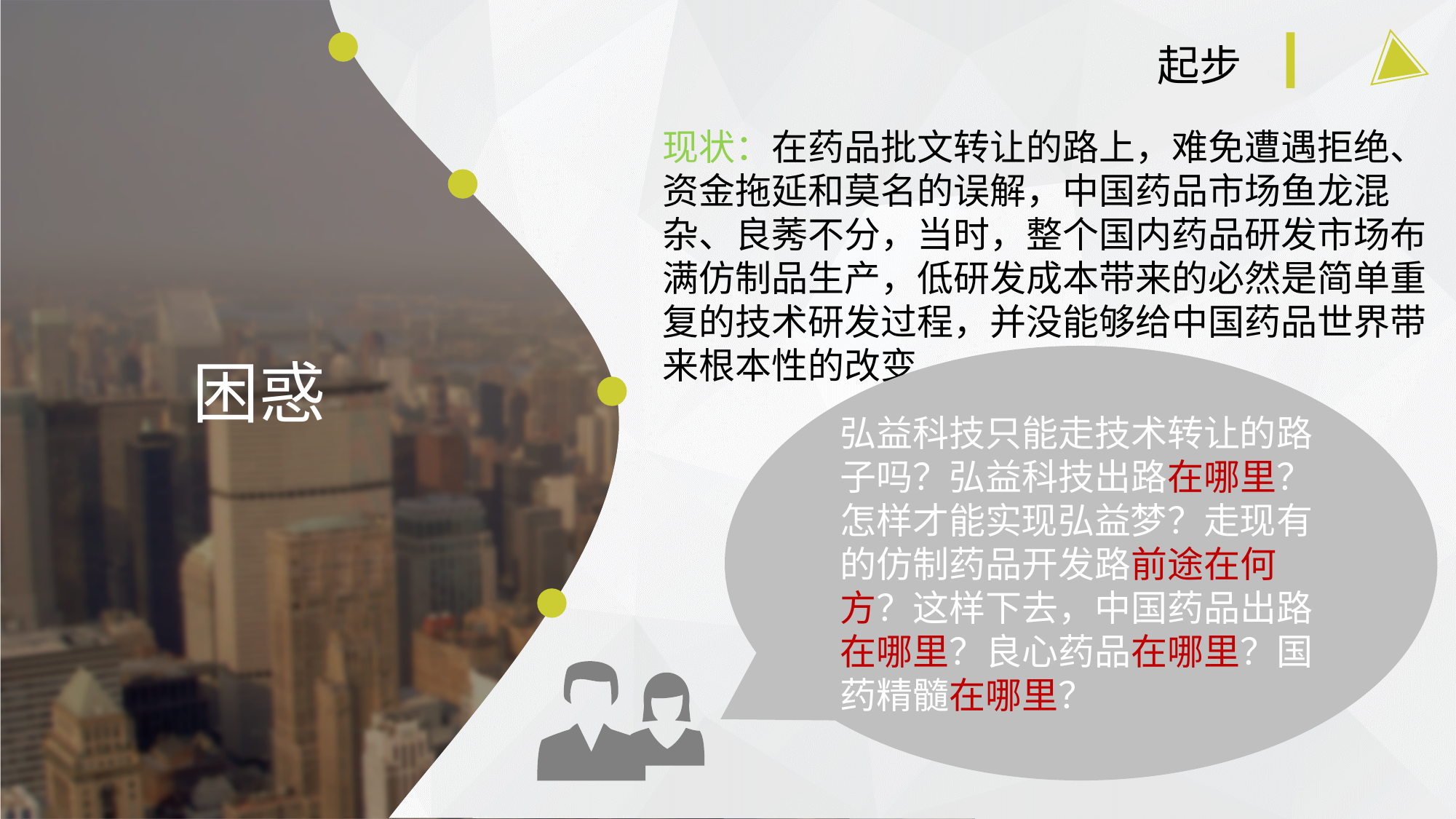

起步

现状：在药品批文转让的路上，难免遭遇拒绝、资金拖延和莫名的误解，中国药品市场鱼龙混杂、良莠不分，当时，整个国内药品研发市场布满仿制品生产，低研发成本带来的必然是简单重复的技术研发过程，并没能够给中国药品世界带来根本性的改变。

困惑
弘益科技只能走技术转让的路子吗？弘益科技出路在哪里？怎样才能实现弘益梦？走现有的仿制药品开发路前途在何方？这样下去，中国药品出路在哪里？良心药品在哪里？国药精髓在哪里？